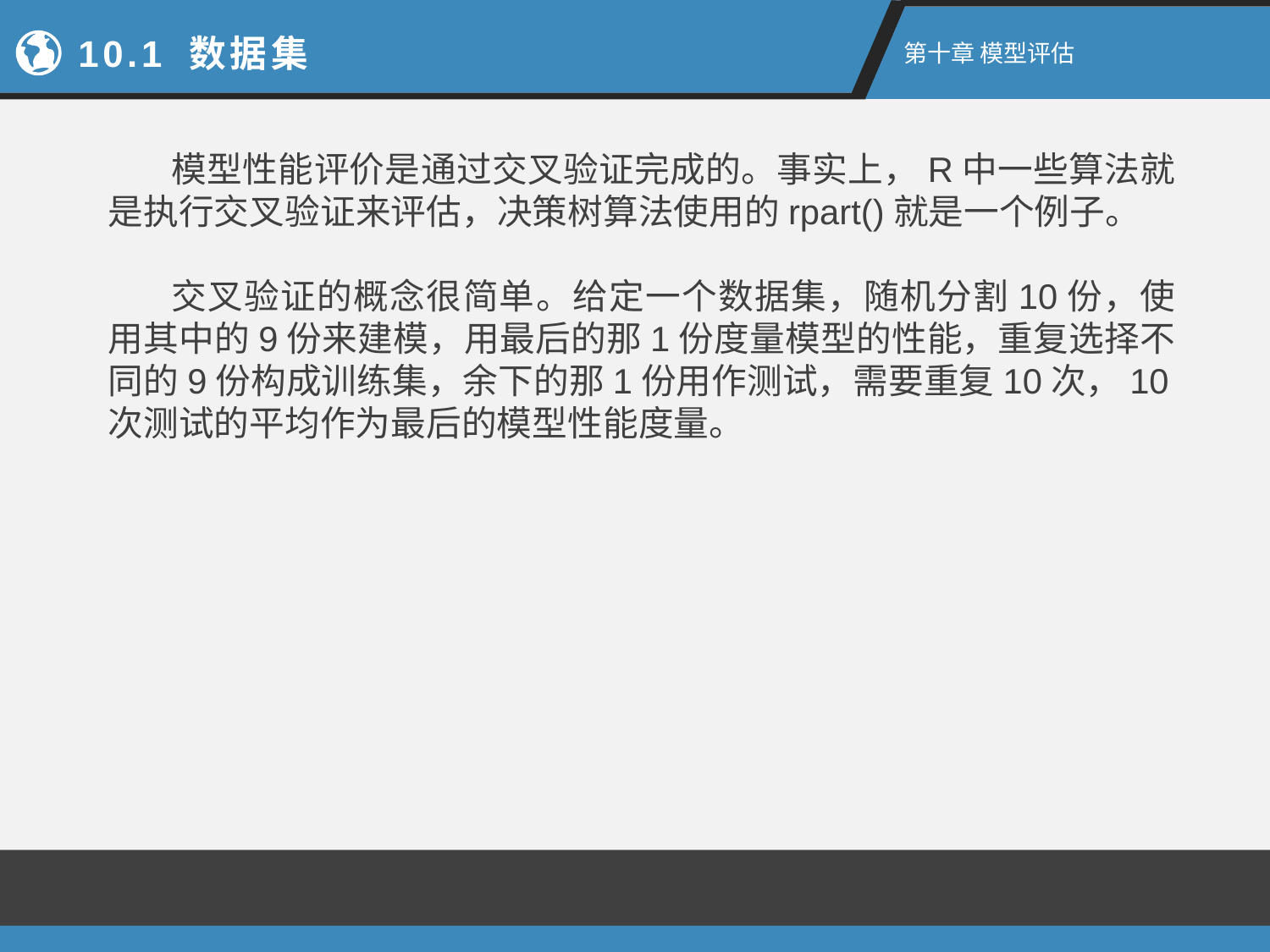

10.1 数据集

第十章 模型评估
模型性能评价是通过交叉验证完成的。事实上，R中一些算法就是执行交叉验证来评估，决策树算法使用的rpart()就是一个例子。

交叉验证的概念很简单。给定一个数据集，随机分割10份，使用其中的9份来建模，用最后的那1份度量模型的性能，重复选择不同的9份构成训练集，余下的那1份用作测试，需要重复10次，10次测试的平均作为最后的模型性能度量。